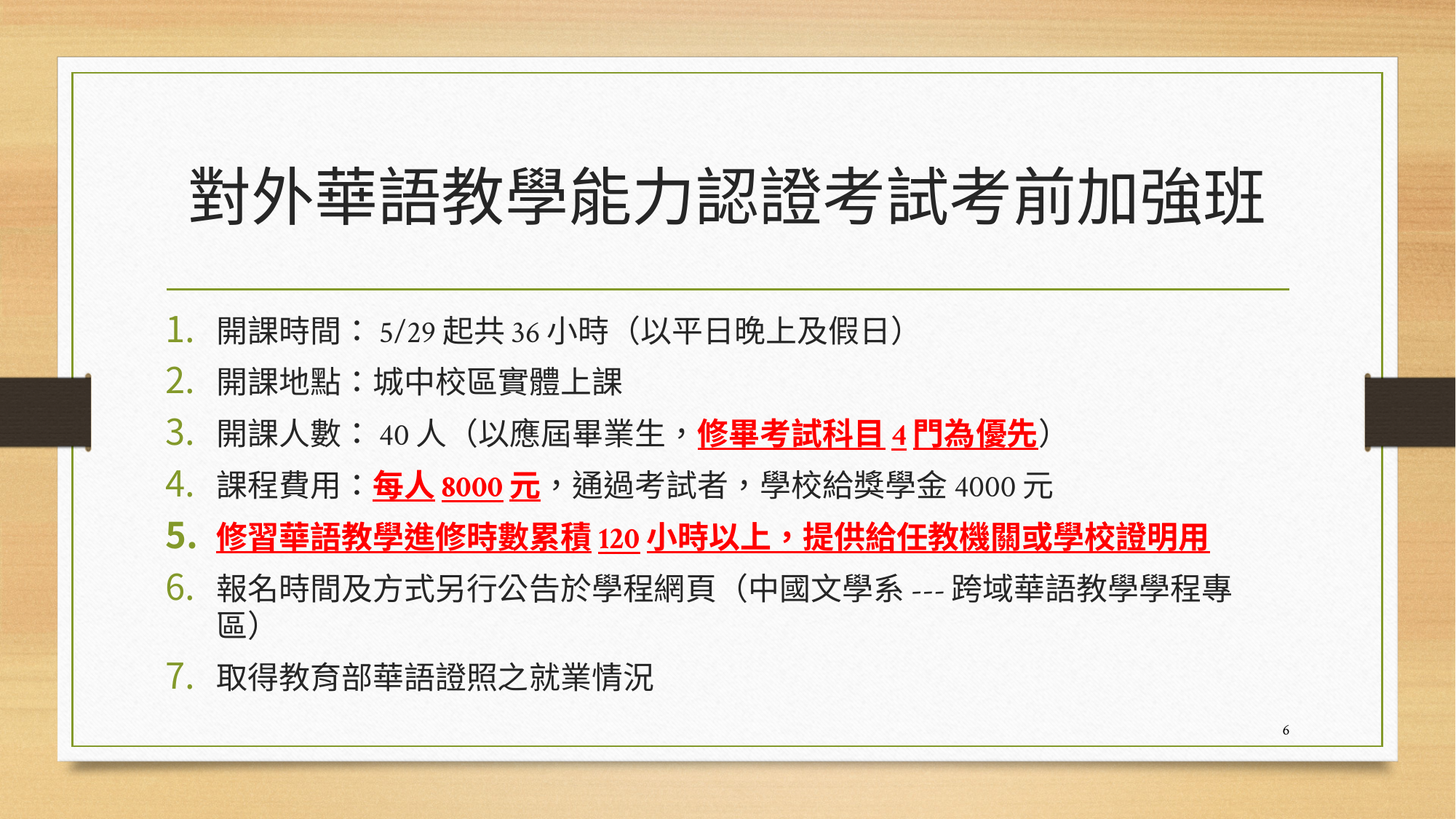

# 對外華語教學能力認證考試考前加強班
開課時間：5/29起共36小時（以平日晚上及假日）
開課地點：城中校區實體上課
開課人數：40人（以應屆畢業生，修畢考試科目4門為優先）
課程費用：每人8000元，通過考試者，學校給獎學金4000元
修習華語教學進修時數累積120小時以上，提供給任教機關或學校證明用
報名時間及方式另行公告於學程網頁（中國文學系---跨域華語教學學程專區）
取得教育部華語證照之就業情況

6